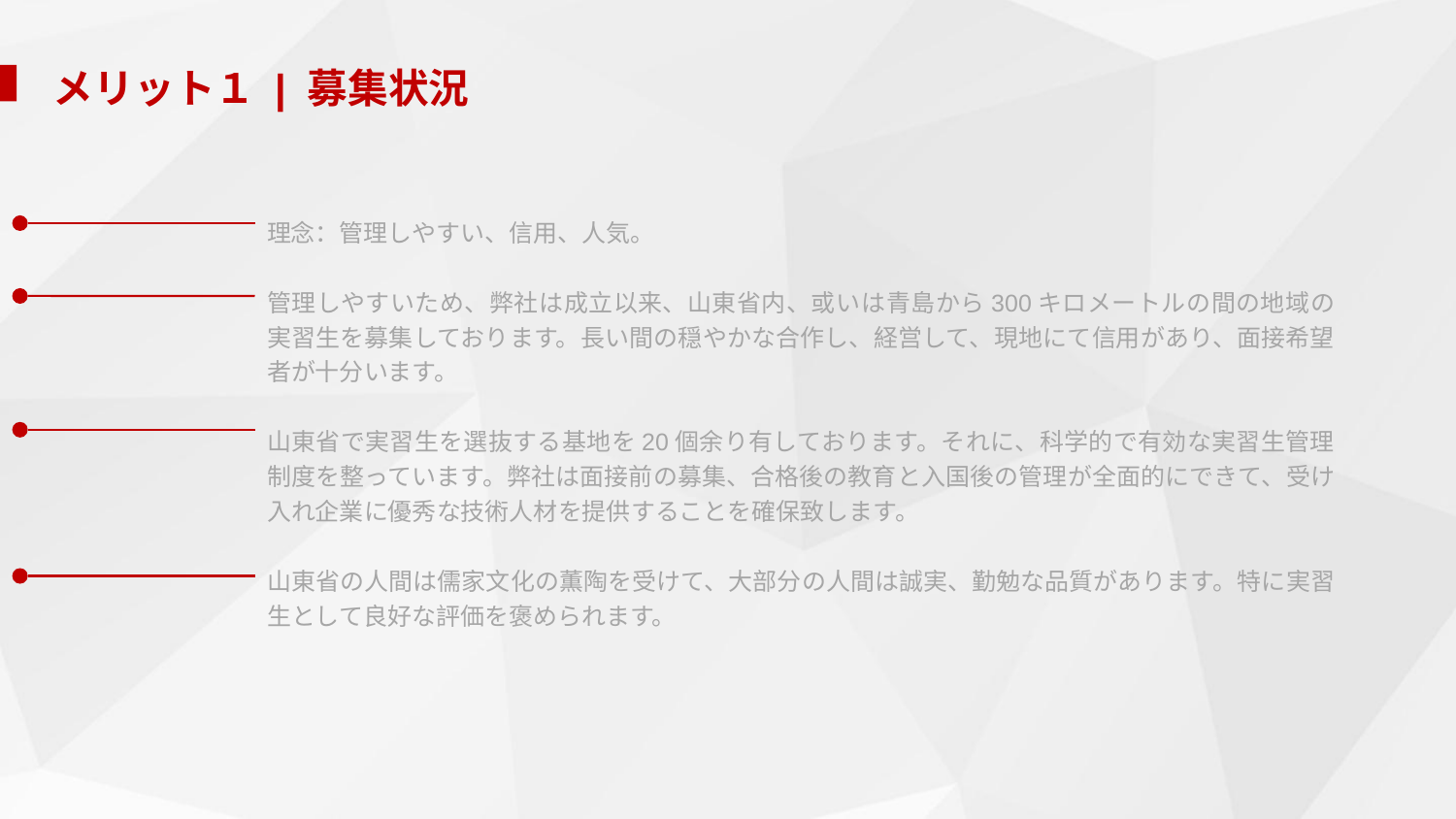

メリット１ | 募集状況

理念：管理しやすい、信用、人気。

管理しやすいため、弊社は成立以来、山東省内、或いは青島から300キロメートルの間の地域の実習生を募集しております。長い間の穏やかな合作し、経営して、現地にて信用があり、面接希望者が十分います。

山東省で実習生を選抜する基地を20個余り有しております。それに、科学的で有効な実習生管理制度を整っています。弊社は面接前の募集、合格後の教育と入国後の管理が全面的にできて、受け入れ企業に優秀な技術人材を提供することを確保致します。

山東省の人間は儒家文化の薫陶を受けて、大部分の人間は誠実、勤勉な品質があります。特に実習生として良好な評価を褒められます。